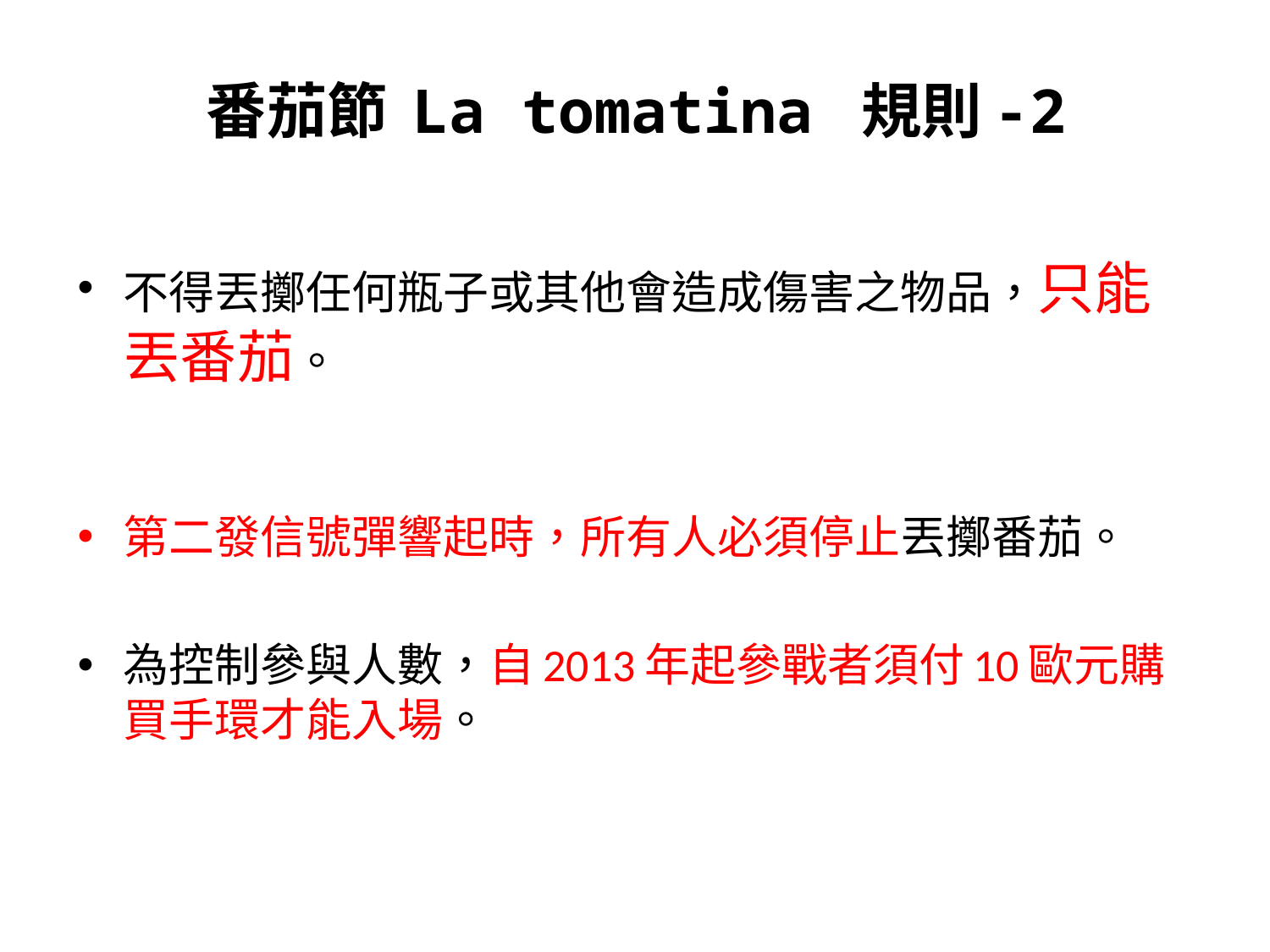

# 番茄節 La tomatina 規則-2
不得丟擲任何瓶子或其他會造成傷害之物品，只能丟番茄。
​
第二發信號彈響起時，所有人必須停止丟擲番茄。

為控制參與人數，自2013年起參戰者須付10歐元購買手環才能入場。